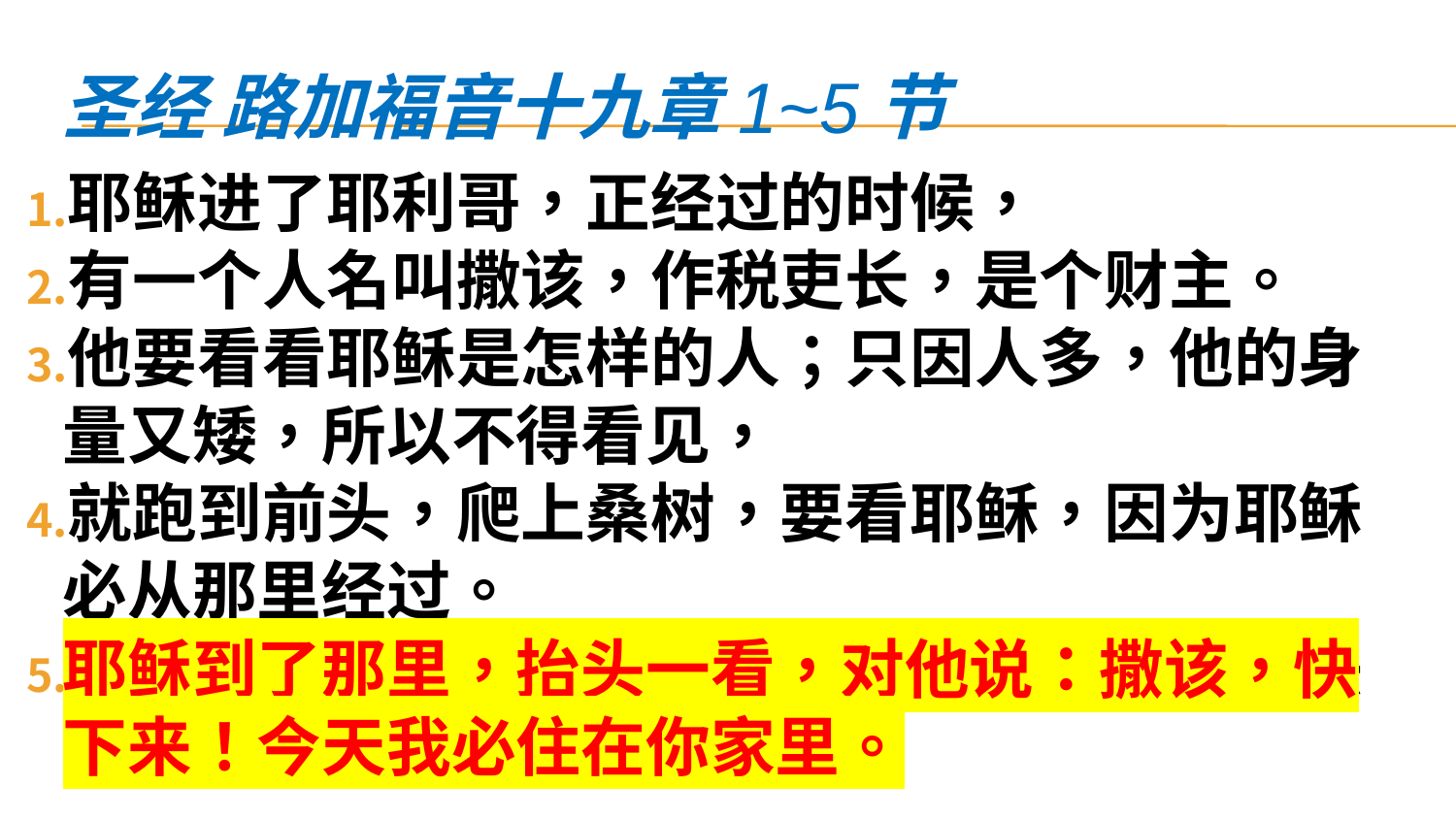

# 圣经 路加福音十九章1~5节
耶稣进了耶利哥，正经过的时候，
有一个人名叫撒该，作税吏长，是个财主。
他要看看耶稣是怎样的人；只因人多，他的身量又矮，所以不得看见，
就跑到前头，爬上桑树，要看耶稣，因为耶稣必从那里经过。
耶稣到了那里，抬头一看，对他说：撒该，快下来！今天我必住在你家里。
耶稣到了那里，抬头一看，对他说：撒该，快
下来！今天我必住在你家里。